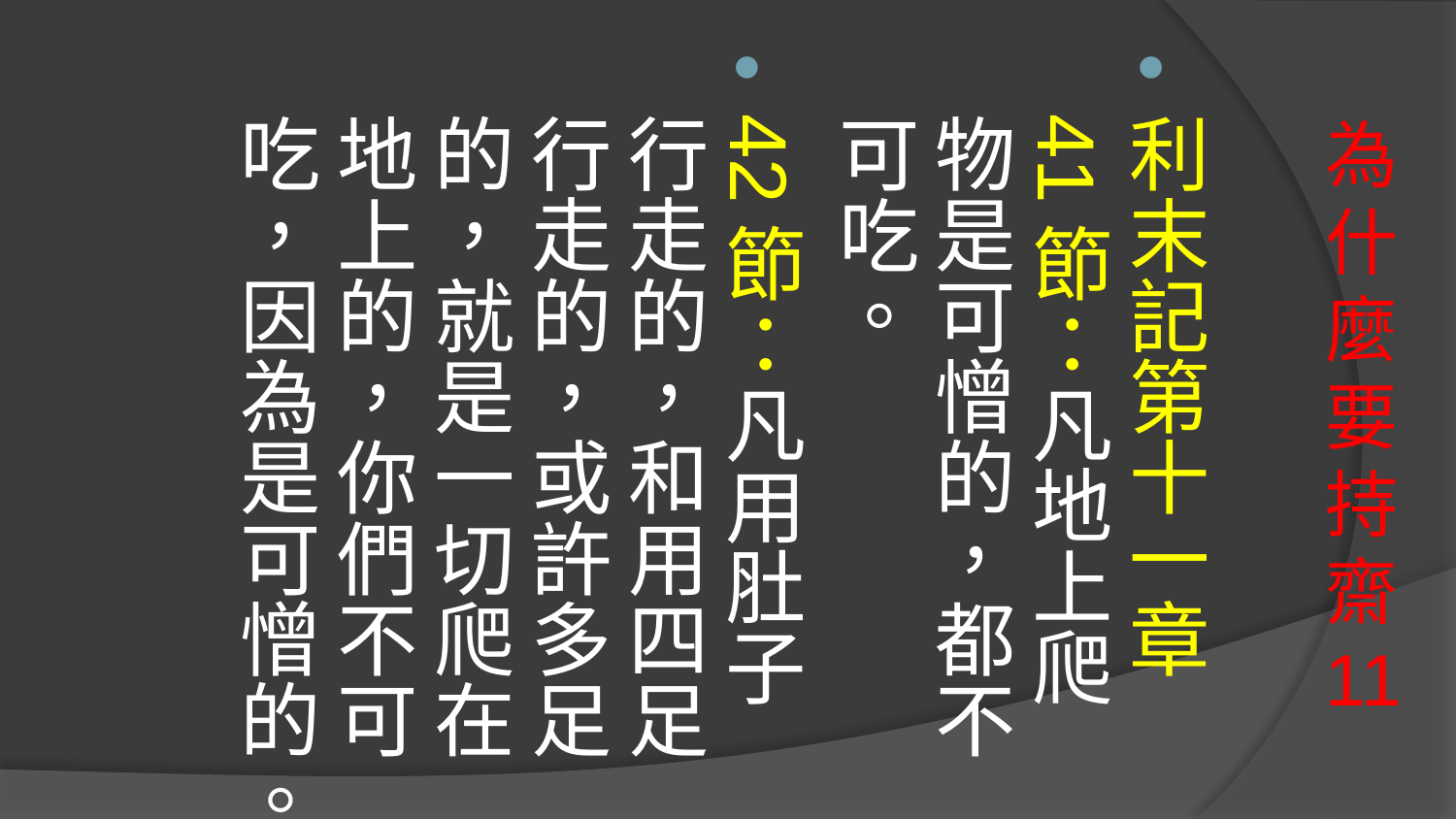

利末記第十一章41節：凡地上爬物是可憎的，都不可吃。
42節：凡用肚子行走的，和用四足行走的，或許多足的，就是一切爬在地上的，你們不可吃，因為是可憎的。
# 為什麼要持齋11